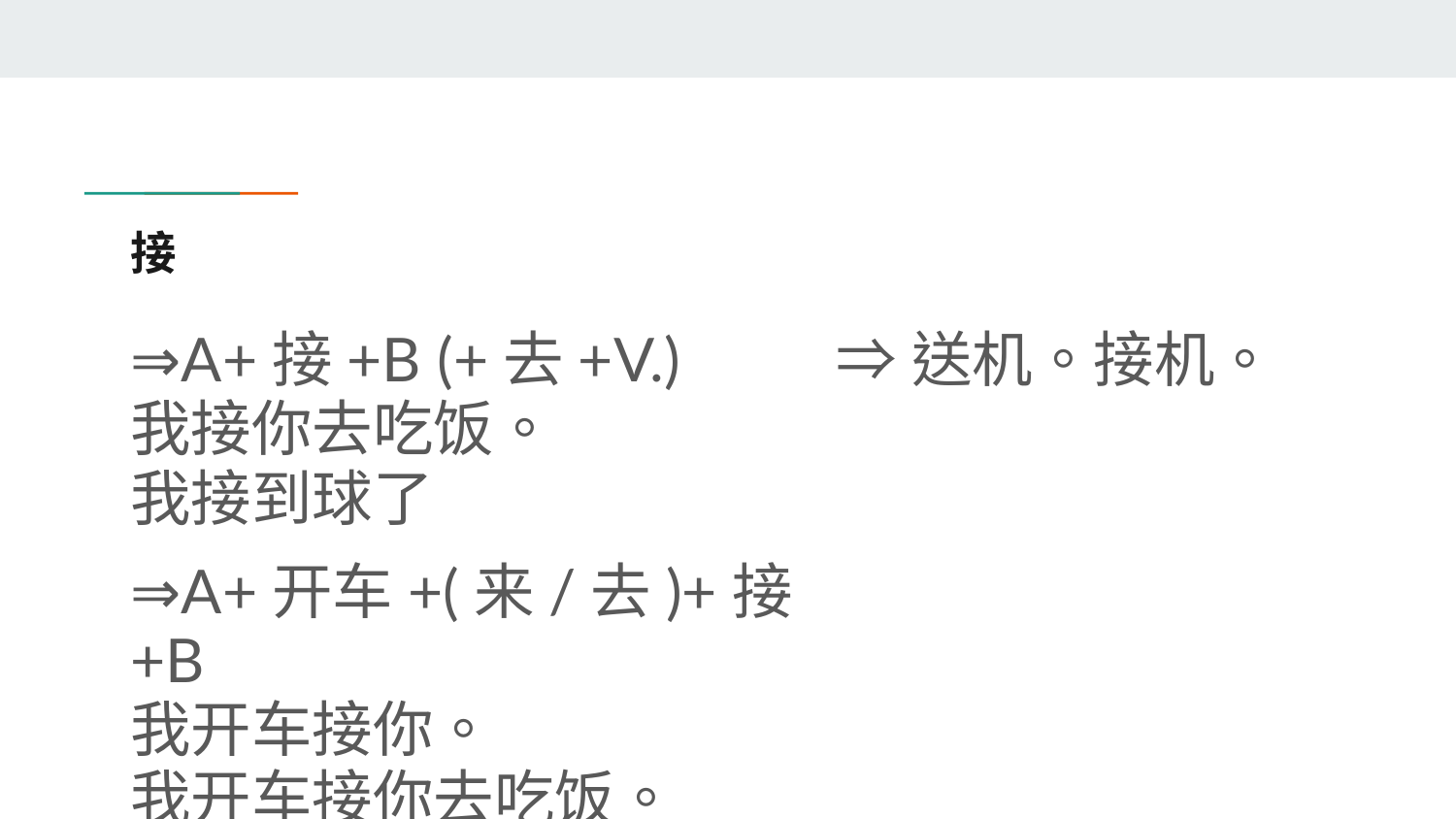

# 接
⇒A+接+B (+去+V.)
我接你去吃饭。
我接到球了
⇒A+开车+(来/去)+接+B
我开车接你。
我开车接你去吃饭。

⇒送机。接机。